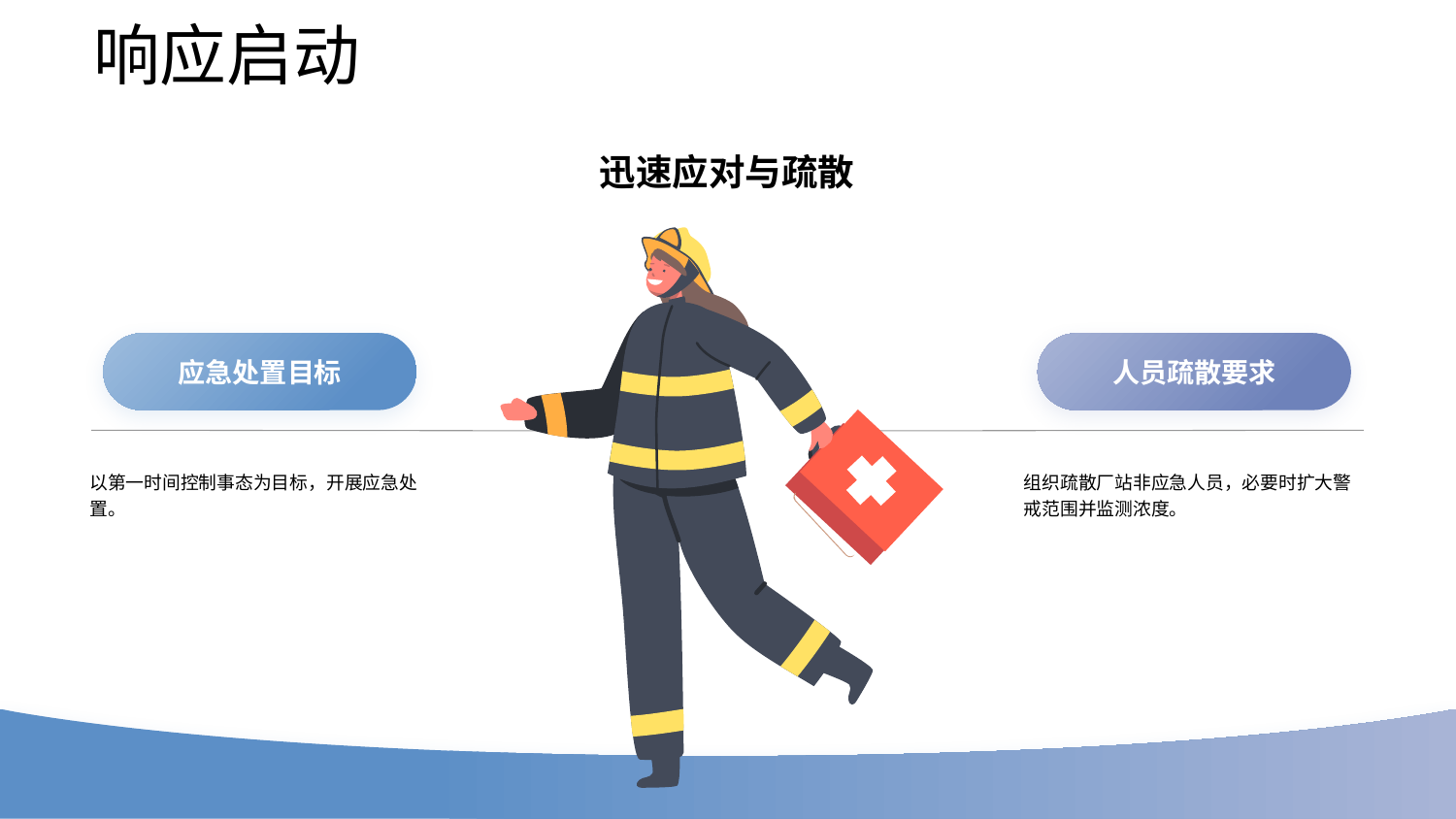

响应启动
迅速应对与疏散

应急处置目标
人员疏散要求

以第一时间控制事态为目标，开展应急处置。
组织疏散厂站非应急人员，必要时扩大警戒范围并监测浓度。